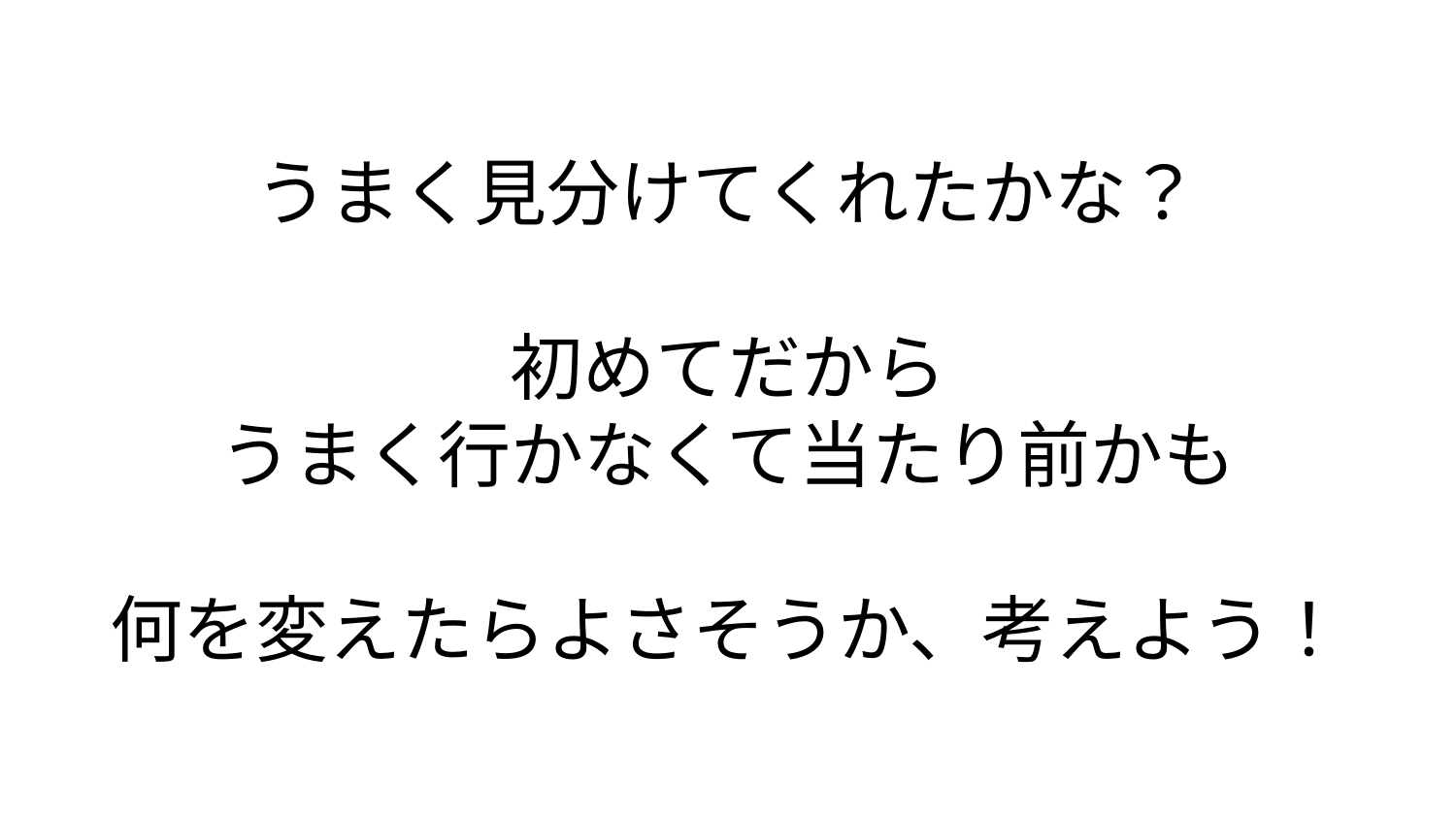

# うまく見分けてくれたかな？

初めてだから
うまく行かなくて当たり前かも

何を変えたらよさそうか、考えよう！